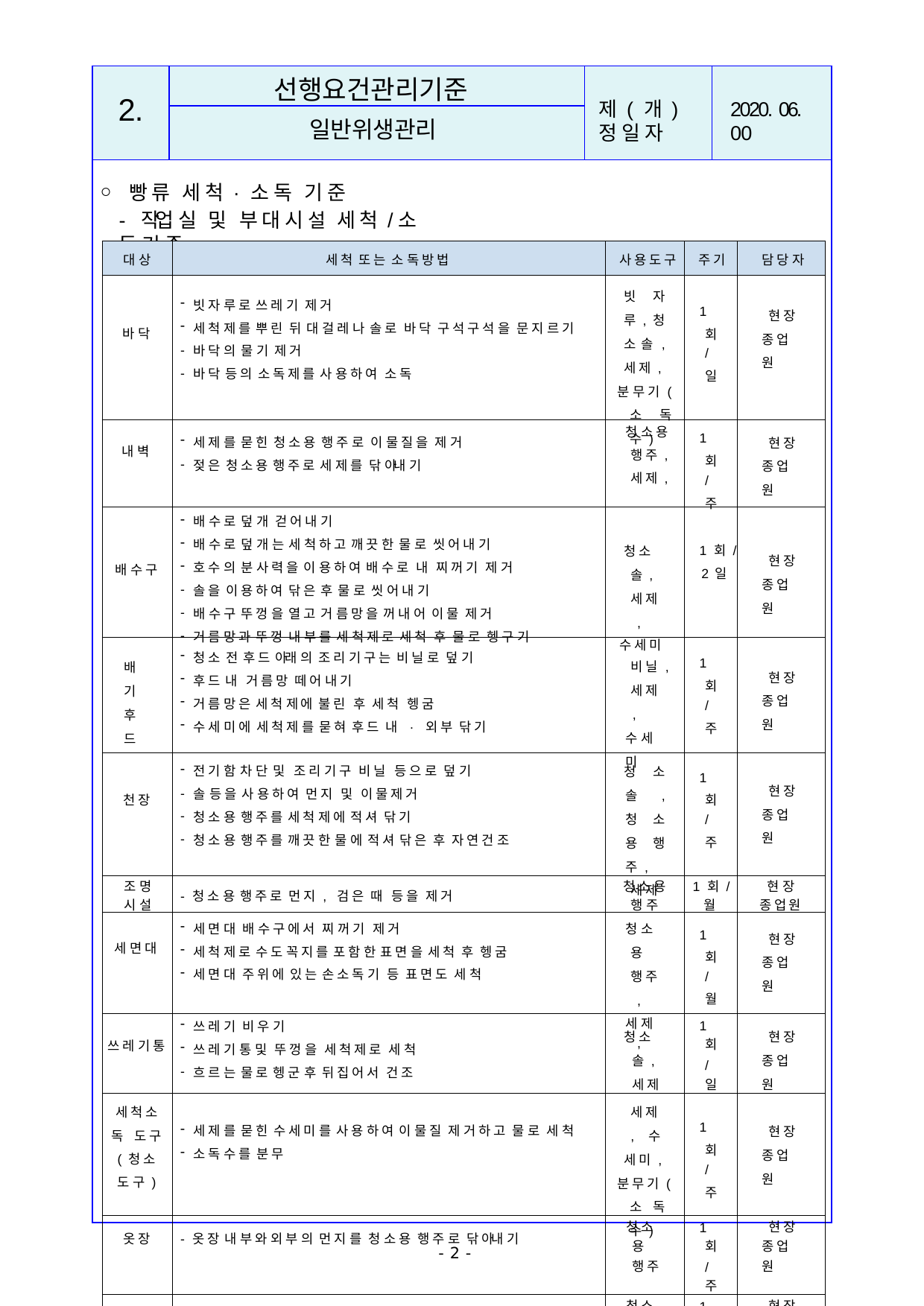

|  |  |  |  |
| --- | --- | --- | --- |
|  |  |  |  |
|  |  |  |  |
선행요건관리기준
2.
제 ( 개 ) 정 일 자
2020. 06. 00
일반위생관리
빵 류 세 척 · 소 독 기 준
- 작업 실  및  부 대 시 설 세 척 /소 독 기 준
| 대 상 | 세 척 또 는 소 독 방 법 | 사 용 도 구 | 주 기 | 담 당 자 |
| --- | --- | --- | --- | --- |
| 바 닥 | 빗 자 루 로 쓰 레 기 제 거 세 척 제 를 뿌 린 뒤 대 걸 레 나 솔 로 바 닥 구 석 구 석 을 문 지 르 기 바 닥 의 물 기 제 거 바 닥 등 의 소 독 제 를 사 용 하 여 소 독 | 빗 자 루 , 청 소 솔 , 세 제 , 분 무 기 ( 소 독 수 ) | 1 회 / 일 | 현 장 종 업 원 |
| 내 벽 | 세 제 를 묻 힌 청 소 용 행 주 로 이 물 질 을 제 거 젖 은 청 소 용 행 주 로 세 제 를 닦 아내 기 | 청 소 용 행 주 , 세 제 , | 1 회 / 주 | 현 장 종 업 원 |
| 배 수 구 | 배 수 로 덮 개 걷 어 내 기 배 수 로 덮 개 는 세 척 하 고 깨 끗 한 물 로 씻 어 내 기 호 수 의 분 사 력 을 이 용 하 여 배 수 로 내 찌 꺼 기 제 거 솔 을 이 용 하 여 닦 은 후 물 로 씻 어 내 기 배 수 구 뚜 껑 을 열 고 거 름 망 을 꺼 내 어 이 물 제 거 거 름 망 과 뚜 껑 내 부 를 세 척 제 로 세 척 후 물 로 헹 구 기 | 청 소 솔 , 세 제 , 수 세 미 | 1 회 / 2 일 | 현 장 종 업 원 |
| 배 기 후 드 | 청 소 전 후 드 아래 의 조 리 기 구 는 비 닐 로 덮 기 후 드 내 거 름 망 떼 어 내 기 거 름 망 은 세 척 제 에 불 린 후 세 척 헹 굼 수 세 미 에 세 척 제 를 묻 혀 후 드 내 · 외 부 닦 기 | 비 닐 , 세 제 , 수 세 미 | 1 회 / 주 | 현 장 종 업 원 |
| 천 장 | 전 기 함 차 단 및 조 리 기 구 비 닐 등 으 로 덮 기 솔 등 을 사 용 하 여 먼 지 및 이 물 제 거 청 소 용 행 주 를 세 척 제 에 적 셔 닦 기 청 소 용 행 주 를 깨 끗 한 물 에 적 셔 닦 은 후 자 연 건 조 | 청 소 솔 , 청 소 용 행 주 , 세 제 | 1 회 / 주 | 현 장 종 업 원 |
| 조 명 시 설 | - 청 소 용 행 주 로 먼 지 , 검 은 때 등 을 제 거 | 청 소 용 행 주 | 1 회 / 월 | 현 장 종 업 원 |
| 세 면 대 | 세 면 대 배 수 구 에 서 찌 꺼 기 제 거 세 척 제 로 수 도 꼭 지 를 포 함 한 표 면 을 세 척 후 헹 굼 세 면 대 주 위 에 있 는 손 소 독 기 등 표 면 도 세 척 | 청 소 용 행 주 , 세 제 , | 1 회 / 월 | 현 장 종 업 원 |
| 쓰 레 기 통 | 쓰 레 기 비 우 기 쓰 레 기 통 및 뚜 껑 을 세 척 제 로 세 척 흐 르 는 물 로 헹 군 후 뒤 집 어 서 건 조 | 청 소 솔 , 세 제 | 1 회 / 일 | 현 장 종 업 원 |
| 세 척 소 독 도 구 ( 청 소 도 구 ) | 세 제 를 묻 힌 수 세 미 를 사 용 하 여 이 물 질 제 거 하 고 물 로 세 척 소 독 수 를 분 무 | 세 제 , 수 세 미 , 분 무 기 ( 소 독 수 ) | 1 회 / 주 | 현 장 종 업 원 |
| 옷 장 | - 옷 장 내 부 와 외 부 의 먼 지 를 청 소 용 행 주 로 닦 아내 기 | 청 소 용 행 주 | 1 회 / 주 | 현 장 종 업 원 |
| 신 발 장 | - 신 발 장 내 부 와 외 부 의 먼 지 를 청 소 용 행 주 로 닦 아내 기 | 청 소 용 행 주 | 1 회 / 주 | 현 장 종 업 원 |
- 2 -